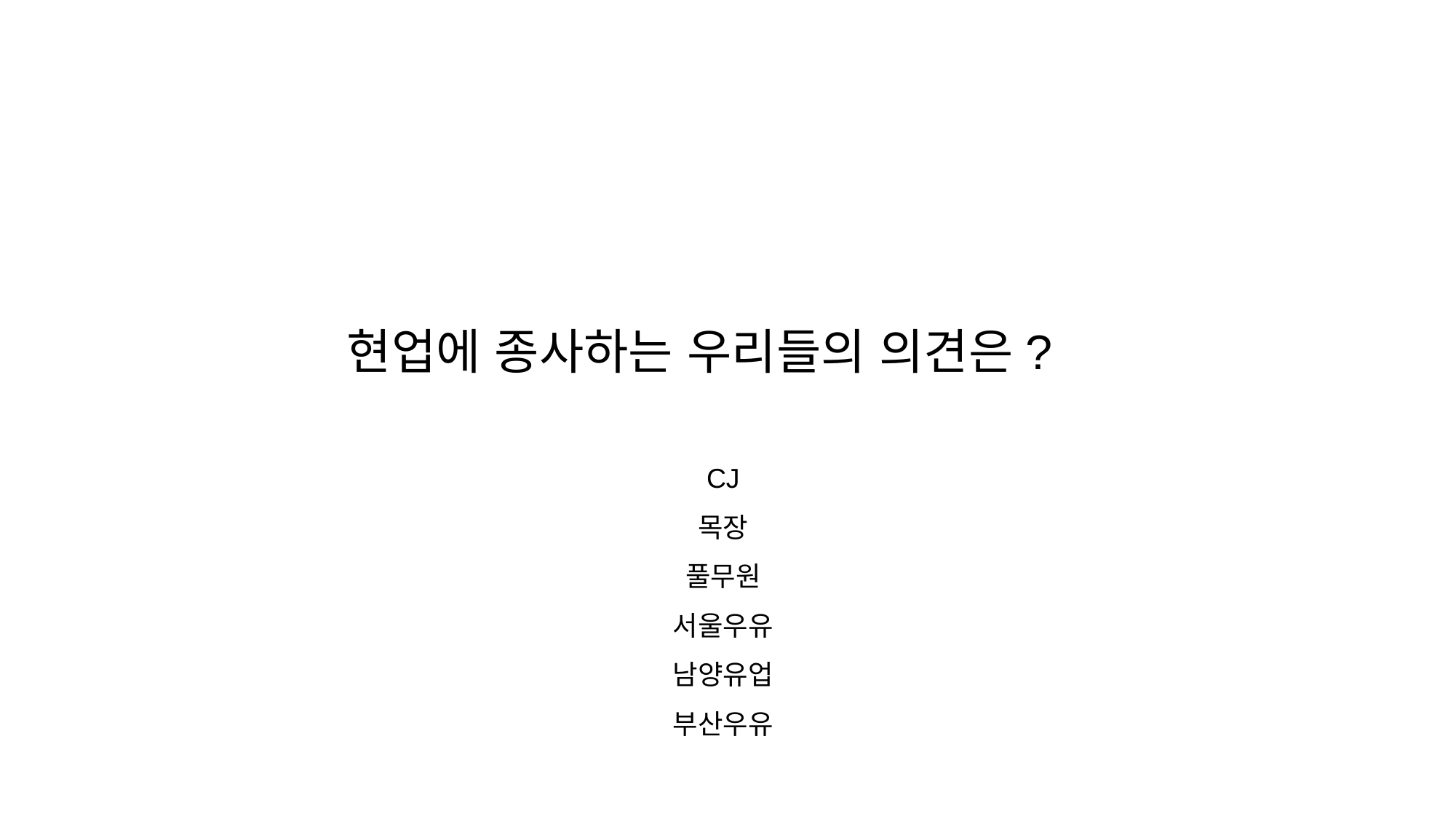

현업에 종사하는 우리들의 의견은?

CJ
목장
풀무원
서울우유
남양유업
부산우유